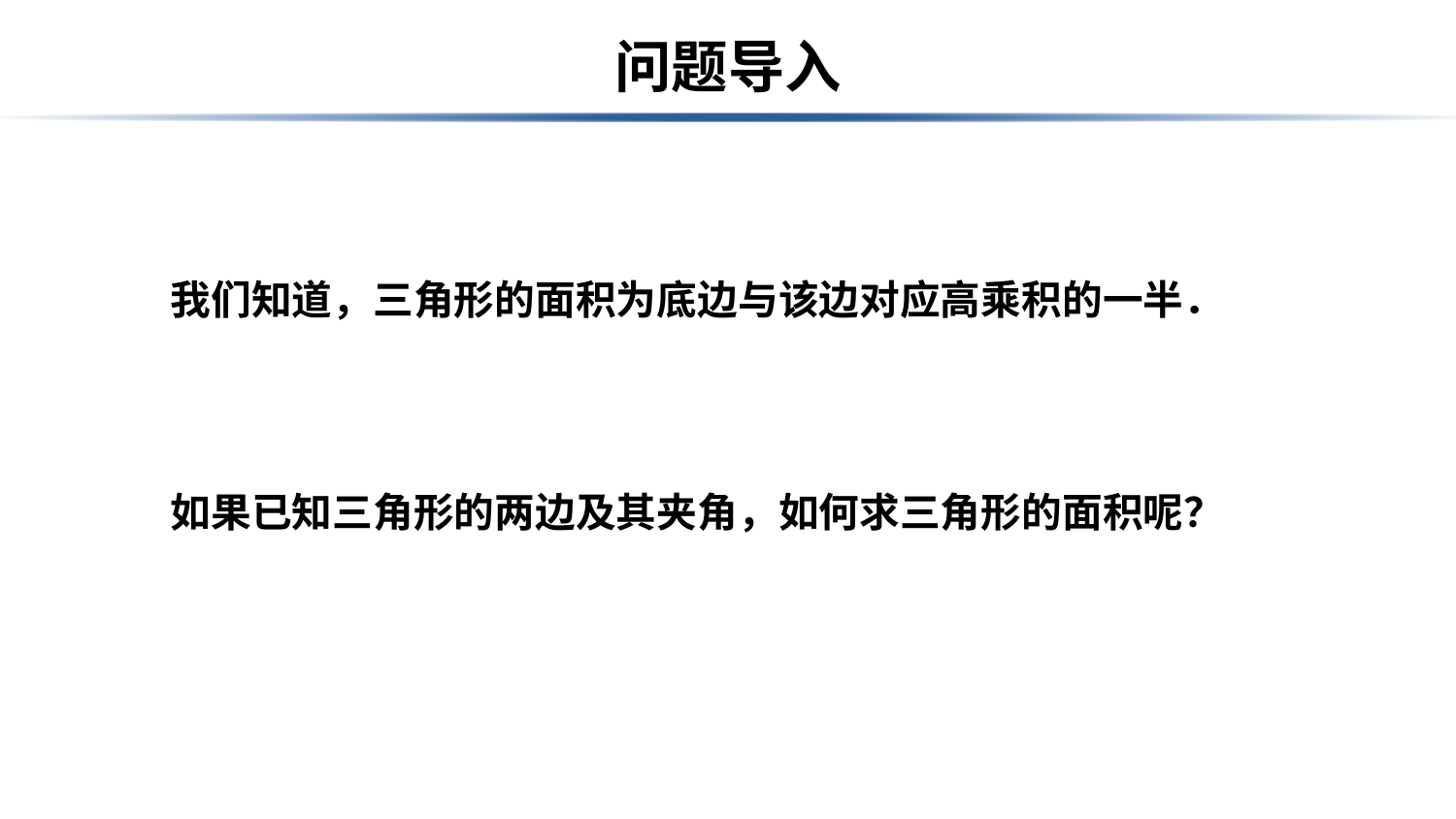

# 问题导入
我们知道，三角形的面积为底边与该边对应高乘积的一半．
如果已知三角形的两边及其夹角，如何求三角形的面积呢？